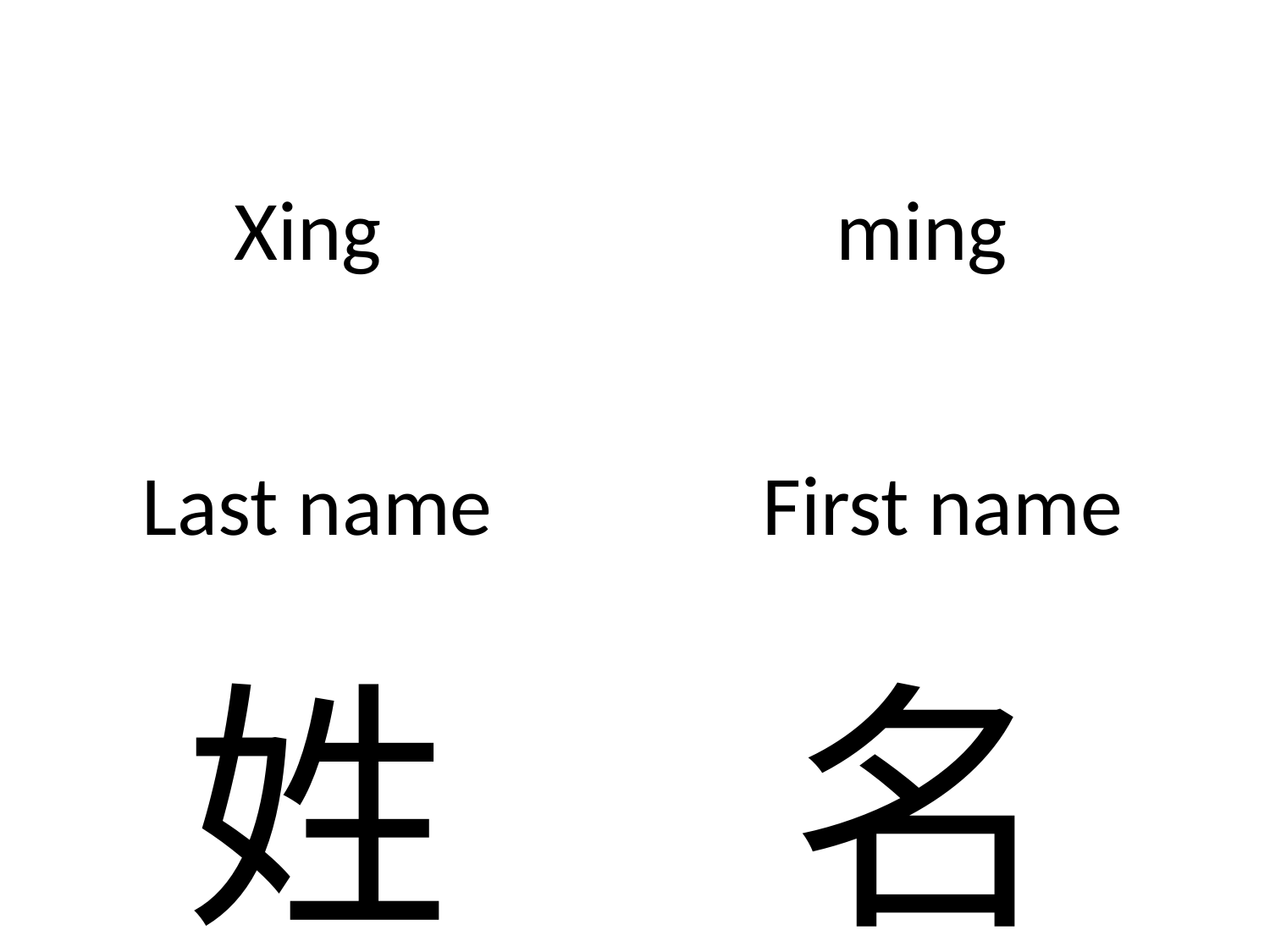

Xing
ming
Last name
First name
姓
名